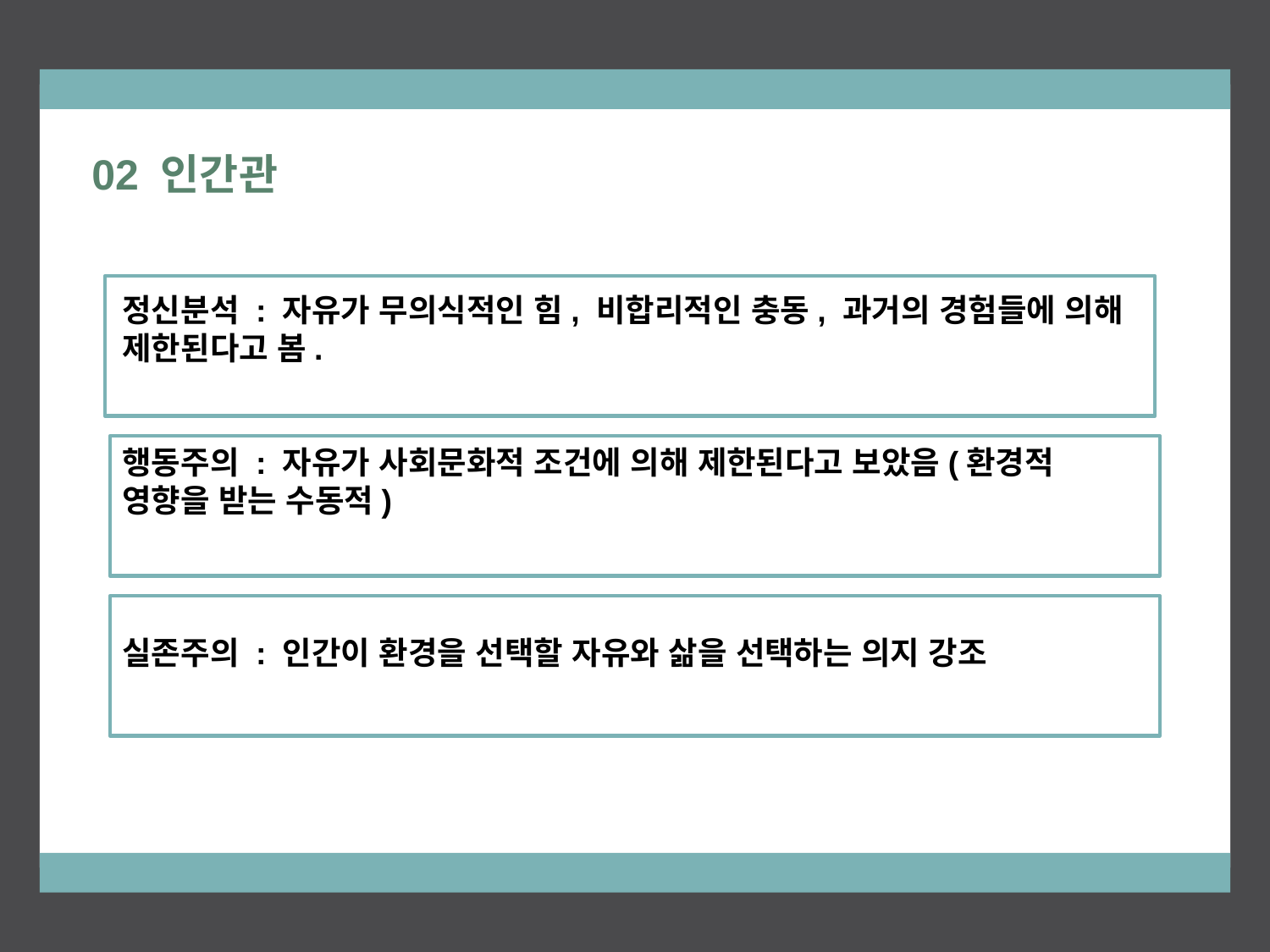

#

02 인간관

정신분석 : 자유가 무의식적인 힘, 비합리적인 충동, 과거의 경험들에 의해 제한된다고 봄.

행동주의 : 자유가 사회문화적 조건에 의해 제한된다고 보았음(환경적 영향을 받는 수동적)

실존주의 : 인간이 환경을 선택할 자유와 삶을 선택하는 의지 강조